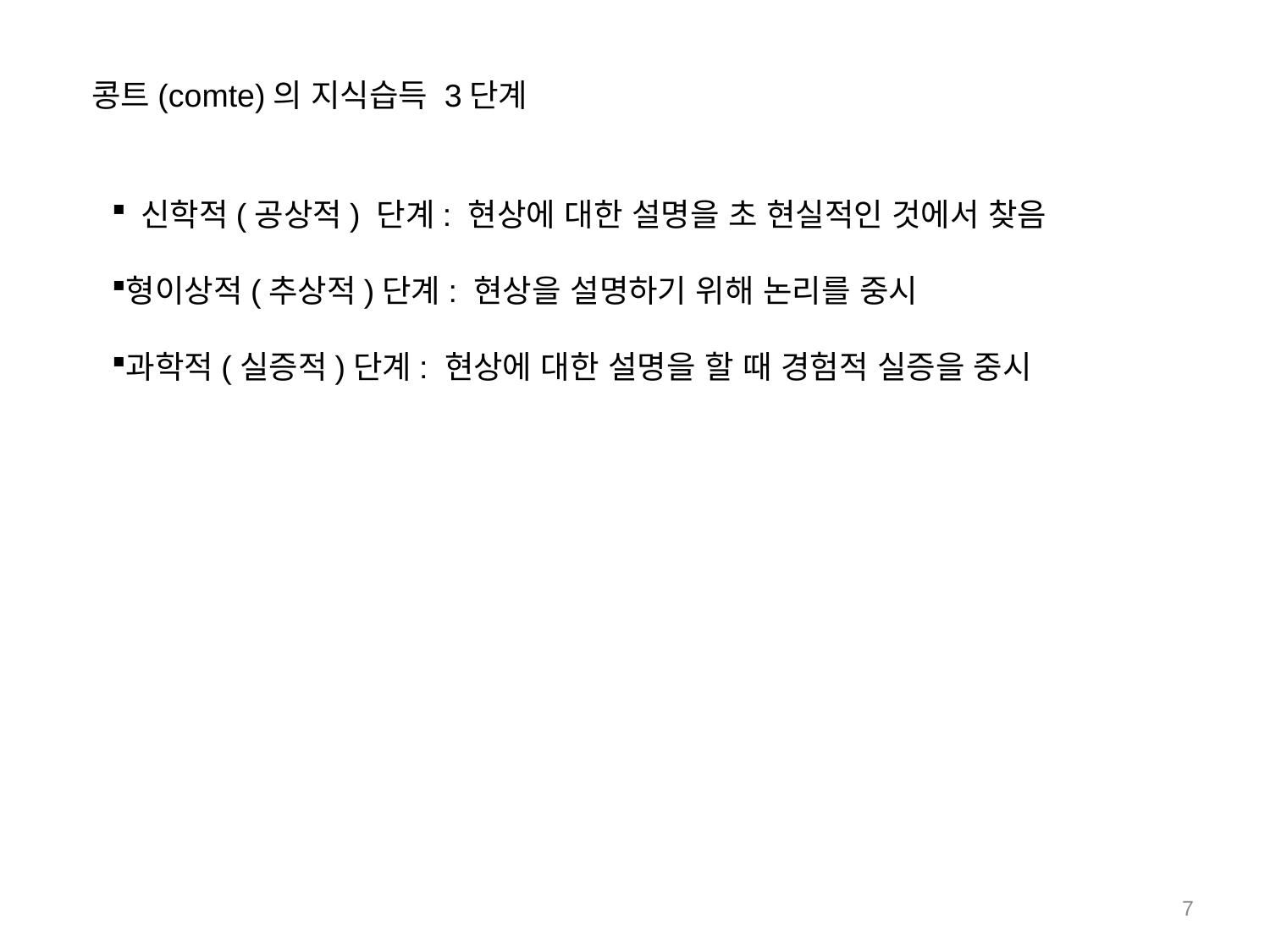

콩트(comte)의 지식습득 3단계
 신학적(공상적) 단계: 현상에 대한 설명을 초 현실적인 것에서 찾음

형이상적(추상적)단계: 현상을 설명하기 위해 논리를 중시

과학적(실증적)단계: 현상에 대한 설명을 할 때 경험적 실증을 중시
7